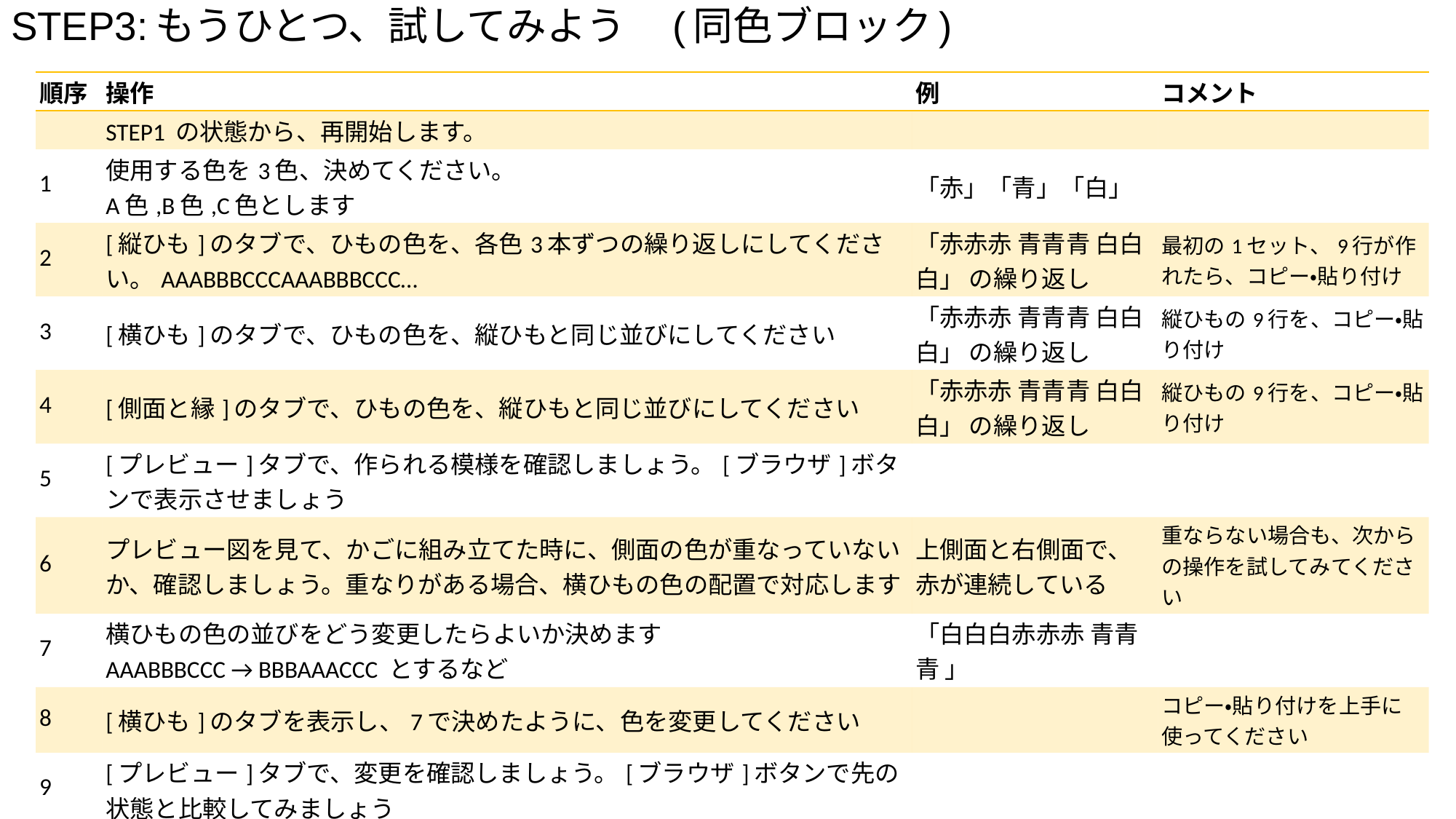

# STEP3:もうひとつ、試してみよう　(同色ブロック)
| 順序 | 操作 | 例 | コメント |
| --- | --- | --- | --- |
|  | STEP1 の状態から、再開始します。 |  |  |
| 1 | 使用する色を3色、決めてください。 A色,B色,C色とします | 「赤」「青」「白」 |  |
| 2 | [縦ひも]のタブで、ひもの色を、各色3本ずつの繰り返しにしてください。AAABBBCCCAAABBBCCC… | 「赤赤赤 青青青 白白白」 の繰り返し | 最初の1セット、9行が作れたら、コピー・貼り付け |
| 3 | [横ひも]のタブで、ひもの色を、縦ひもと同じ並びにしてください | 「赤赤赤 青青青 白白白」 の繰り返し | 縦ひもの9行を、コピー・貼り付け |
| 4 | [側面と縁]のタブで、ひもの色を、縦ひもと同じ並びにしてください | 「赤赤赤 青青青 白白白」 の繰り返し | 縦ひもの9行を、コピー・貼り付け |
| 5 | [プレビュー]タブで、作られる模様を確認しましょう。[ブラウザ]ボタンで表示させましょう |  |  |
| 6 | プレビュー図を見て、かごに組み立てた時に、側面の色が重なっていないか、確認しましょう。重なりがある場合、横ひもの色の配置で対応します | 上側面と右側面で、赤が連続している | 重ならない場合も、次からの操作を試してみてください |
| 7 | 横ひもの色の並びをどう変更したらよいか決めます AAABBBCCC → BBBAAACCC とするなど | 「白白白赤赤赤 青青青 」 |  |
| 8 | [横ひも]のタブを表示し、7で決めたように、色を変更してください |  | コピー・貼り付けを上手に使ってください |
| 9 | [プレビュー]タブで、変更を確認しましょう。[ブラウザ]ボタンで先の状態と比較してみましょう |  |  |
| α | 縦、横、側面の色の並びの組み合わせだけでなく、ひもの本数を変えるなど、いろいろ試してみてください |  |  |